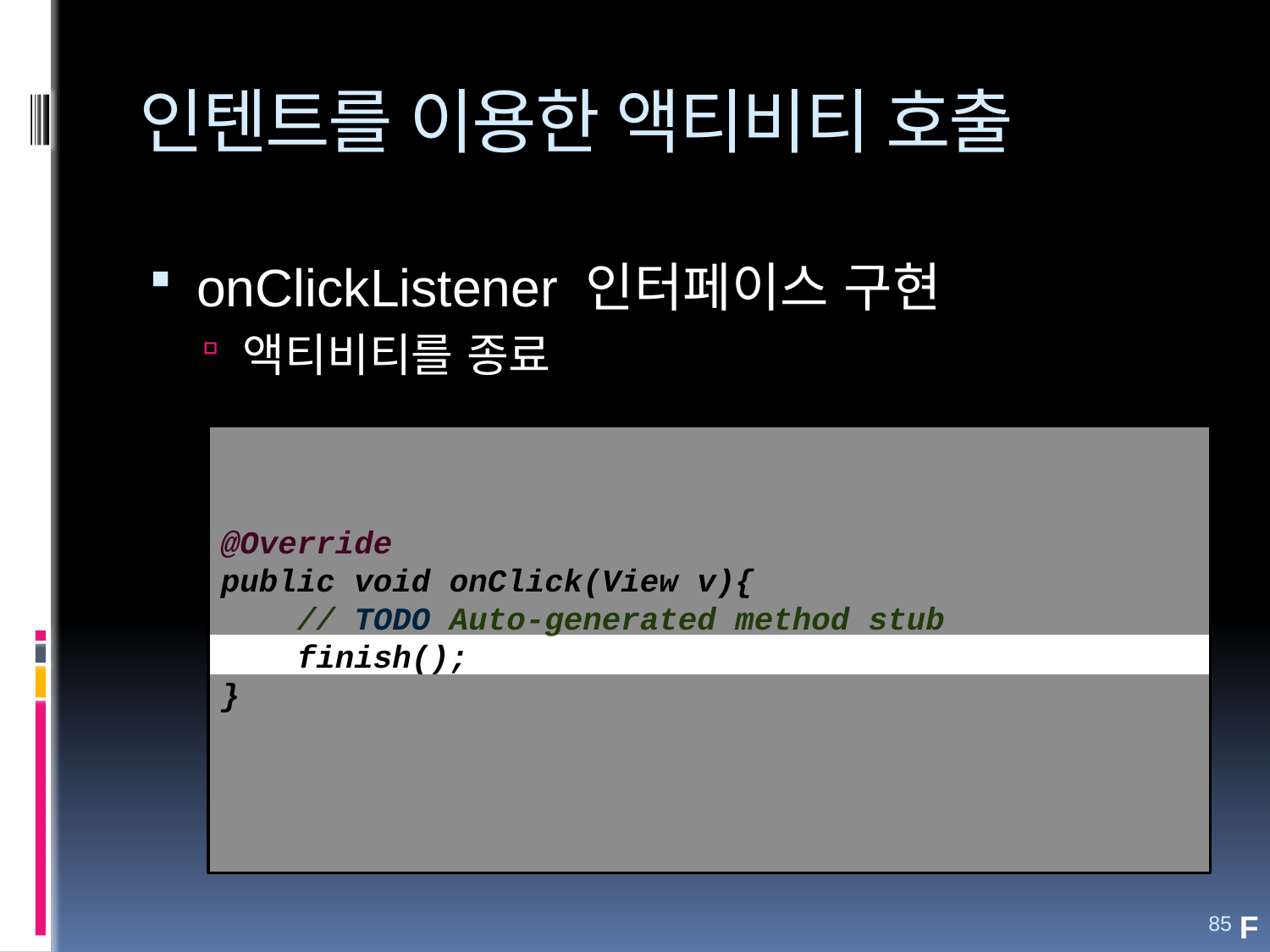

# 인텐트를 이용한 액티비티 호출
onClickListener 인터페이스 구현
액티비티를 종료
@Override
public void onClick(View v){
    // TODO Auto-generated method stub
    finish();
}

85
F